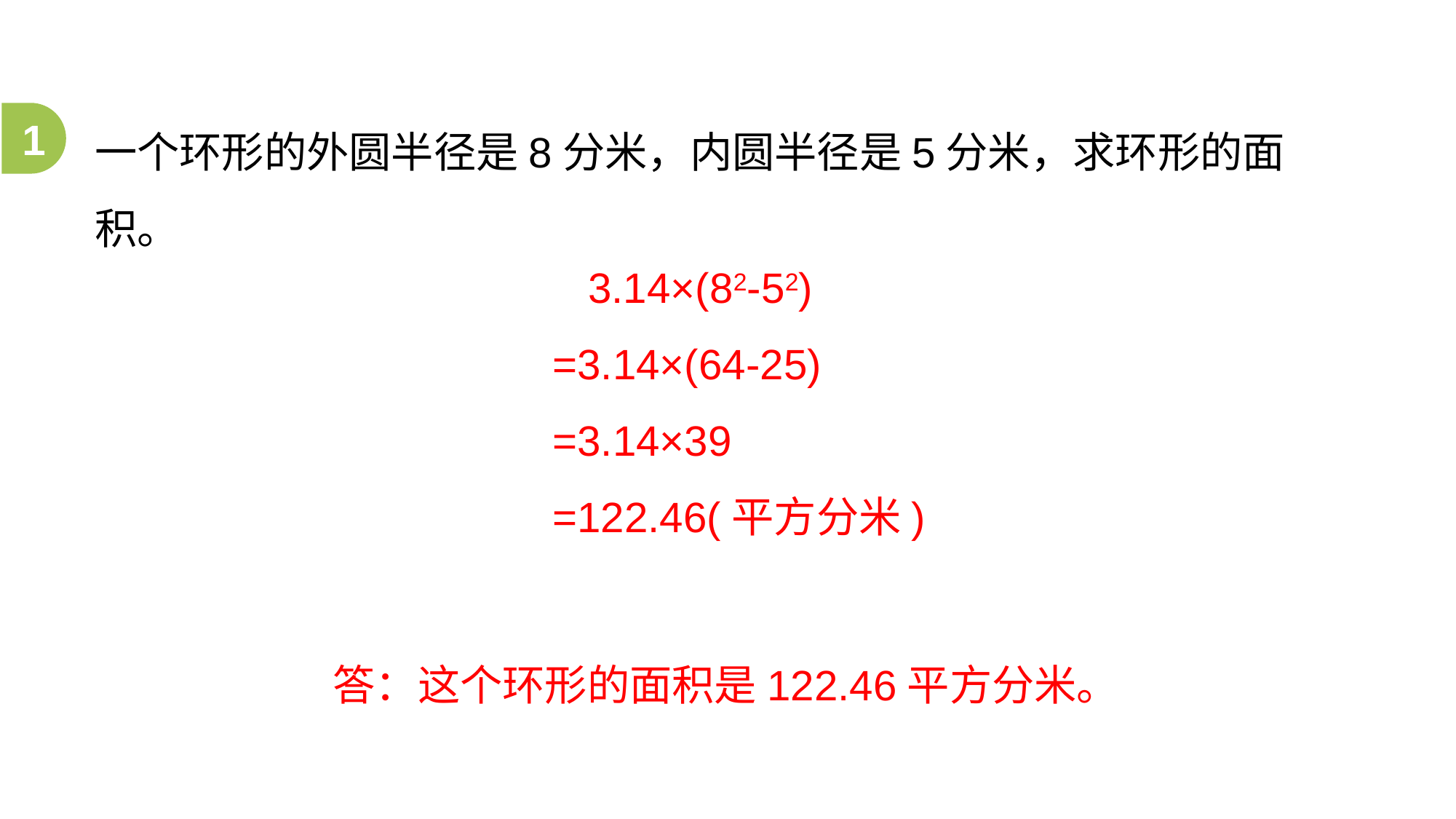

一个环形的外圆半径是8分米，内圆半径是5分米，求环形的面积。
1
   3.14×(82-52)
=3.14×(64-25)
=3.14×39
=122.46(平方分米)
答：这个环形的面积是122.46平方分米。